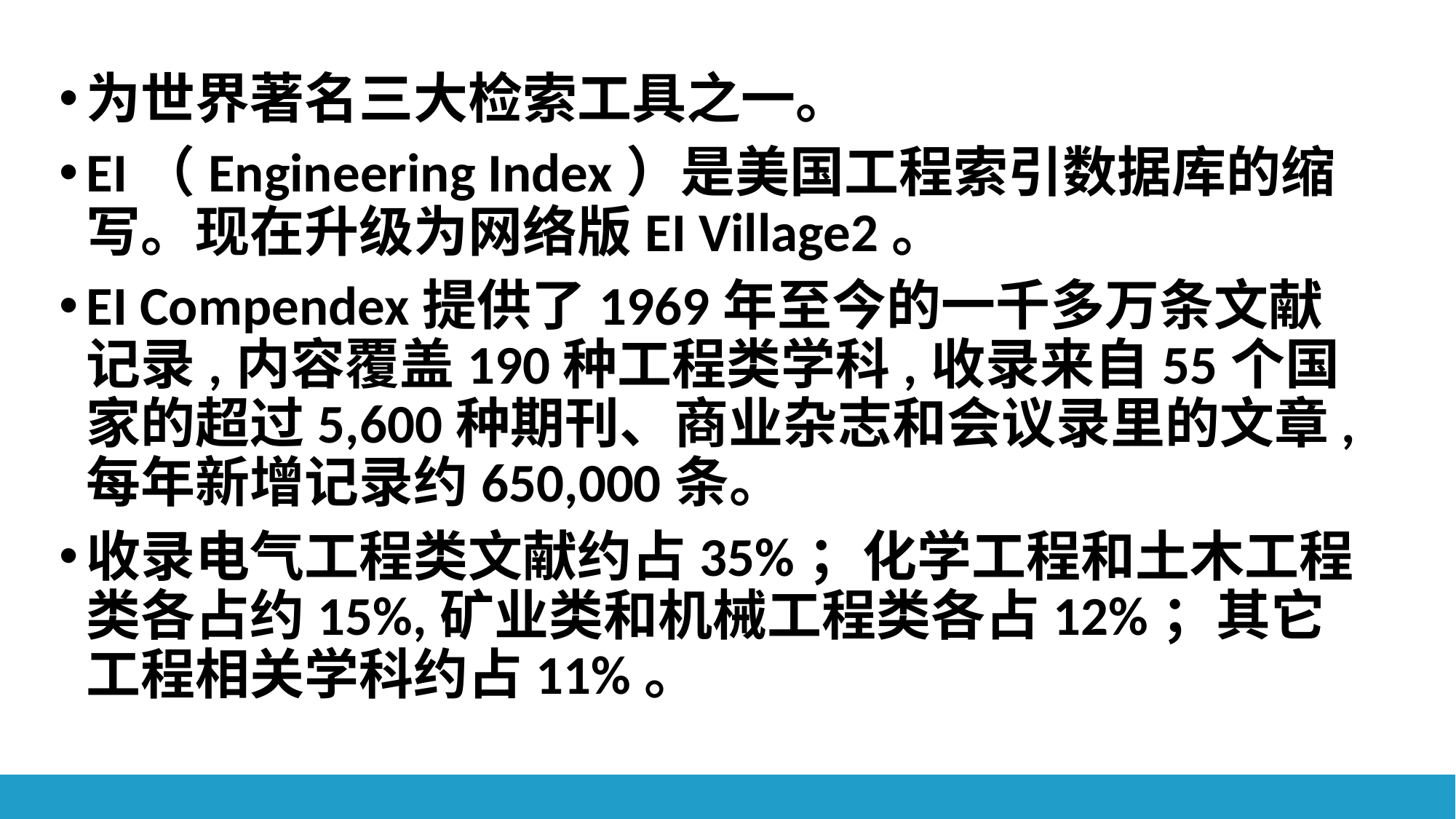

为世界著名三大检索工具之一。
EI（Engineering Index）是美国工程索引数据库的缩写。现在升级为网络版EI Village2。
EI Compendex提供了1969年至今的一千多万条文献记录,内容覆盖190种工程类学科,收录来自55个国家的超过5,600种期刊、商业杂志和会议录里的文章,每年新增记录约650,000条。
收录电气工程类文献约占35%；化学工程和土木工程类各占约15%,矿业类和机械工程类各占12%；其它工程相关学科约占11%。